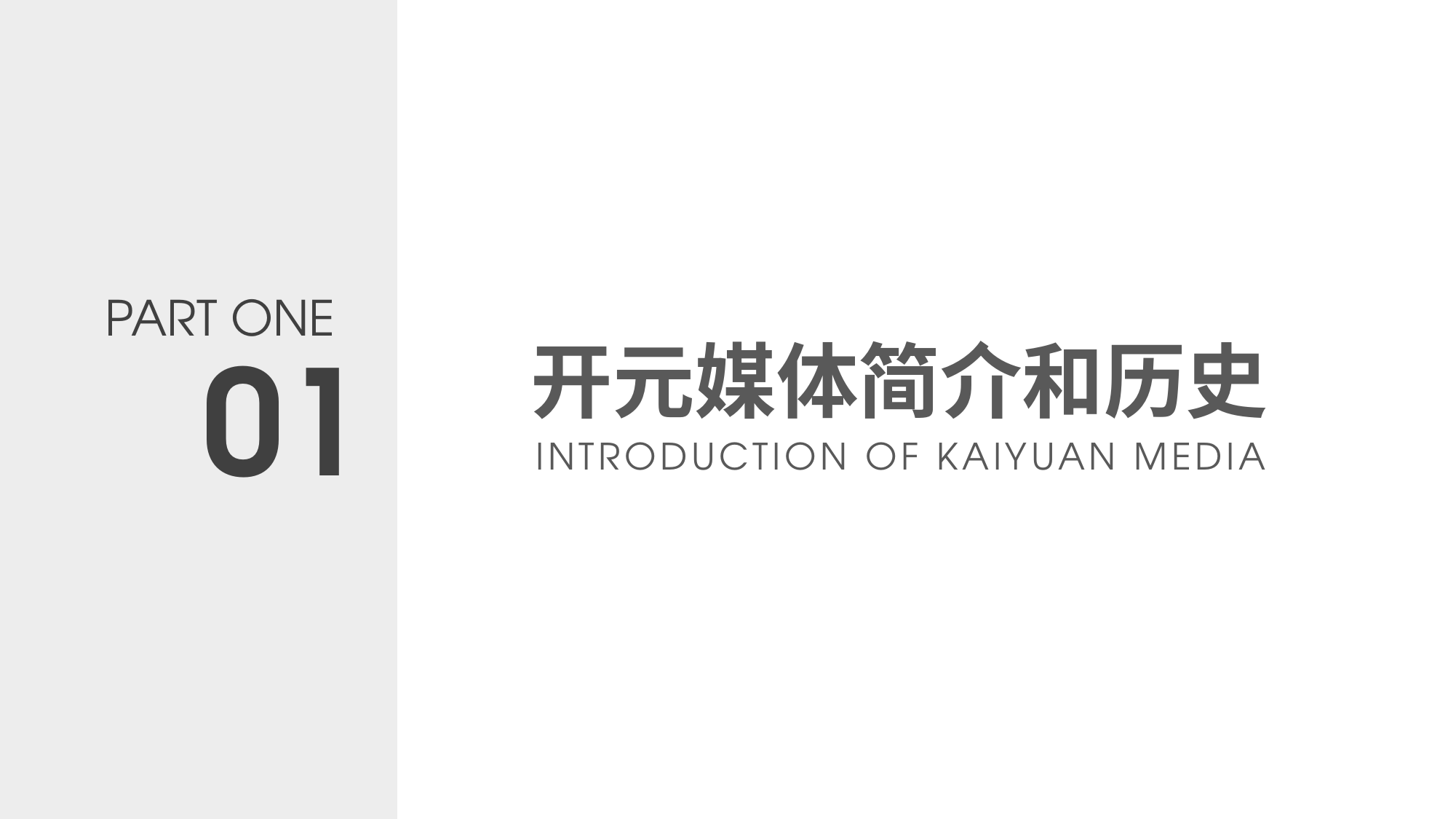

PART ONE
01
开元媒体简介和历史
INTRODUCTION OF KAIYUAN MEDIA